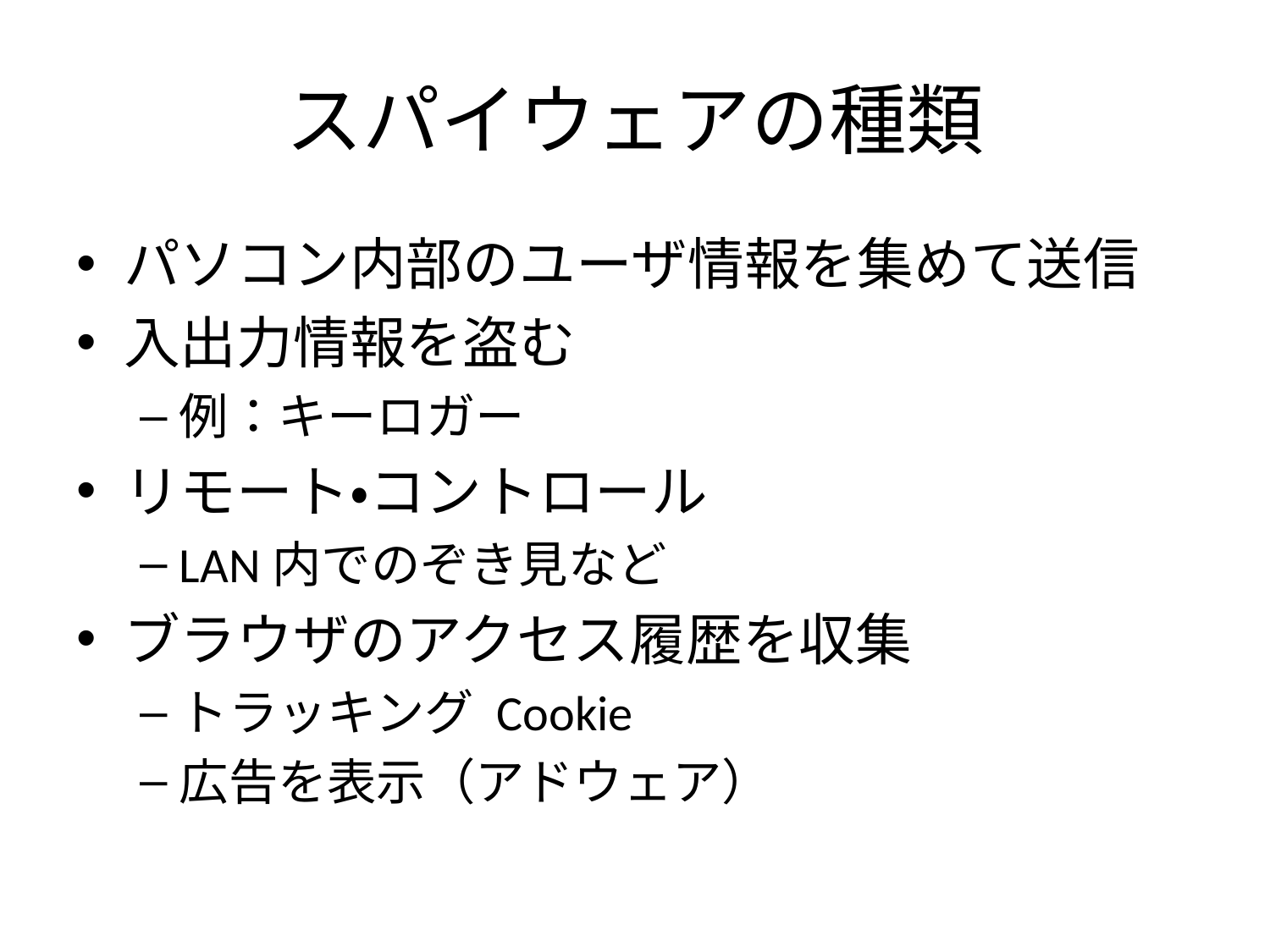

# スパイウェアの種類
パソコン内部のユーザ情報を集めて送信
入出力情報を盗む
例：キーロガー
リモート・コントロール
LAN内でのぞき見など
ブラウザのアクセス履歴を収集
トラッキング Cookie
広告を表示（アドウェア）